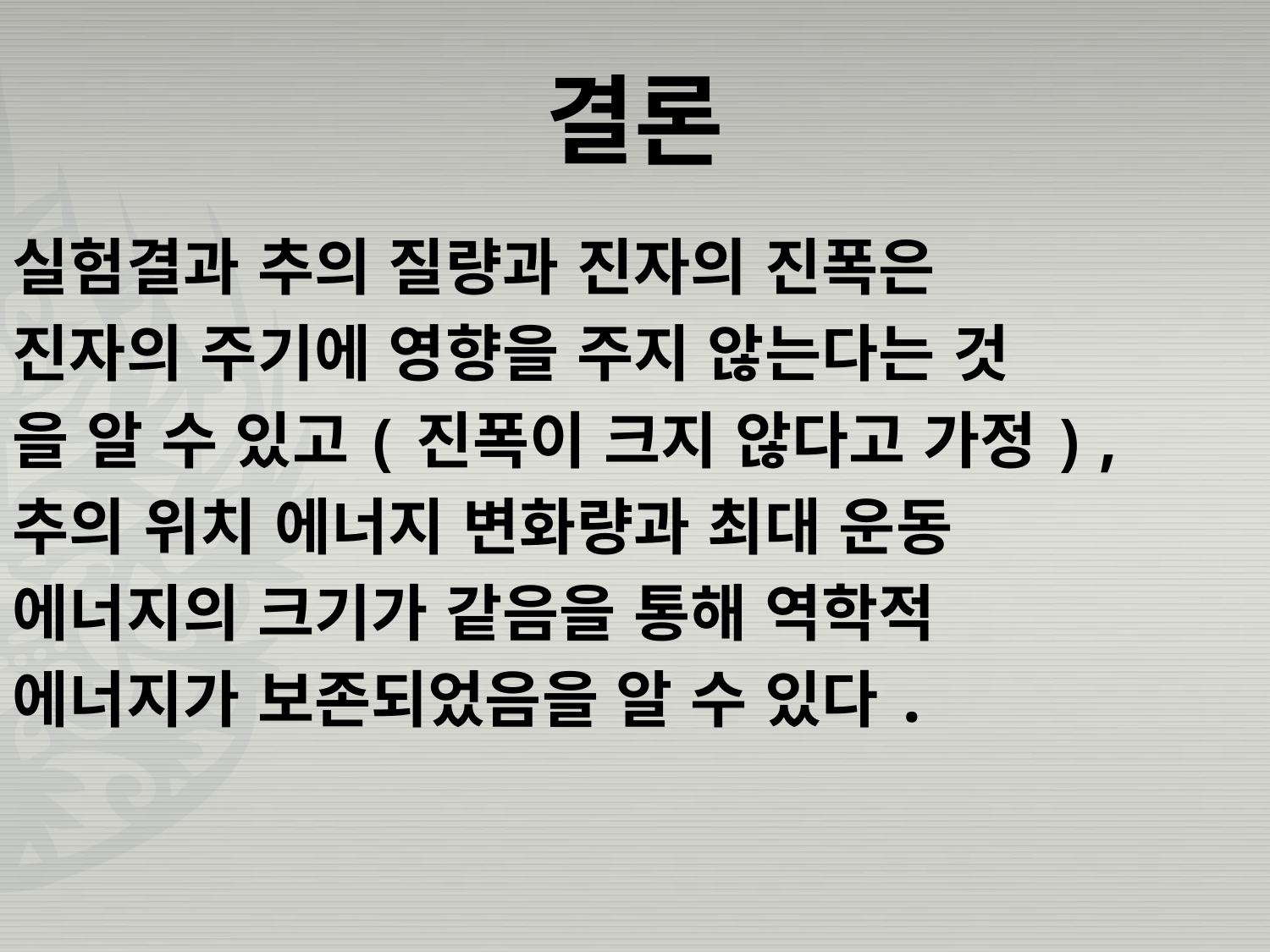

# 결론
실험결과 추의 질량과 진자의 진폭은
진자의 주기에 영향을 주지 않는다는 것
을 알 수 있고(진폭이 크지 않다고 가정),
추의 위치 에너지 변화량과 최대 운동
에너지의 크기가 같음을 통해 역학적
에너지가 보존되었음을 알 수 있다.